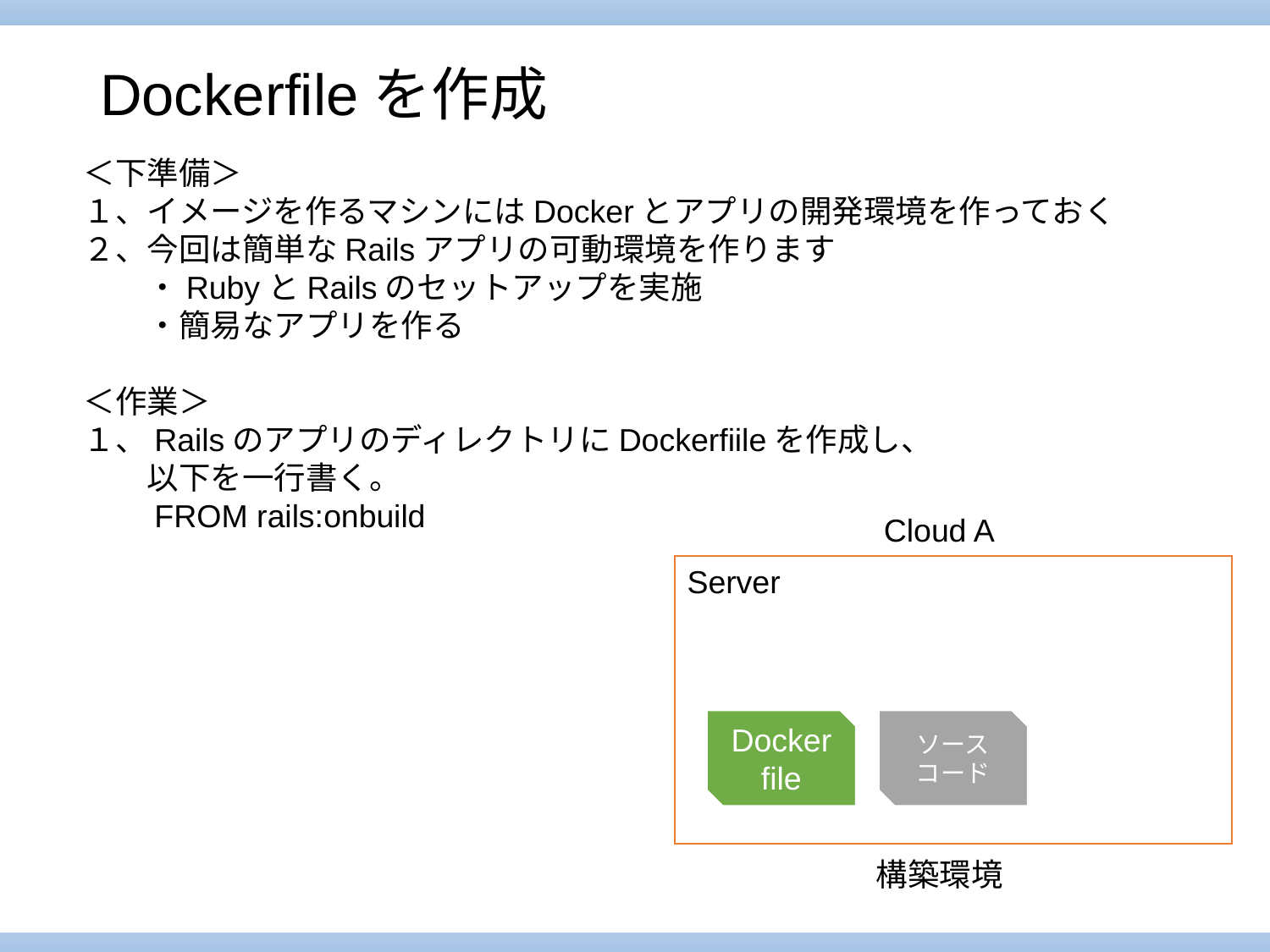

# Dockerfileを作成
＜下準備＞
１、イメージを作るマシンにはDockerとアプリの開発環境を作っておく
２、今回は簡単なRailsアプリの可動環境を作ります
　　・RubyとRailsのセットアップを実施
　　・簡易なアプリを作る

＜作業＞
１、RailsのアプリのディレクトリにDockerfiileを作成し、
　　以下を一行書く。
　　FROM rails:onbuild
Cloud A
Server
Dockerfile
ソース
コード
構築環境